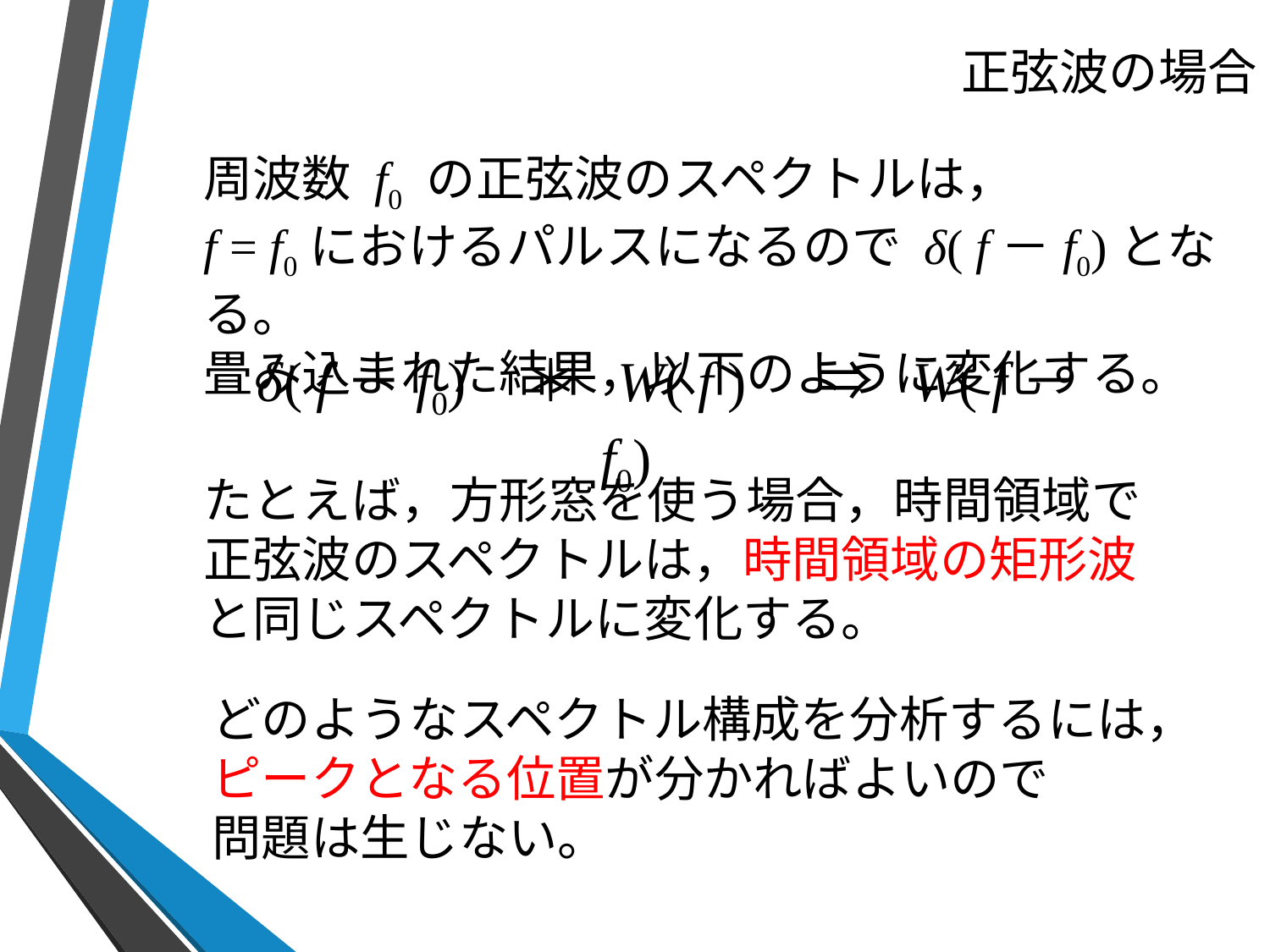

# 正弦波の場合
周波数 f0 の正弦波のスペクトルは，
f = f0におけるパルスになるので δ( f－f0)となる。
畳み込まれた結果，以下のように変化する。

δ( f－f0)   ＊  W( f )　⇒  W( f－f0)
たとえば，方形窓を使う場合，時間領域で正弦波のスペクトルは，時間領域の矩形波と同じスペクトルに変化する。
どのようなスペクトル構成を分析するには，ピークとなる位置が分かればよいので
問題は生じない。